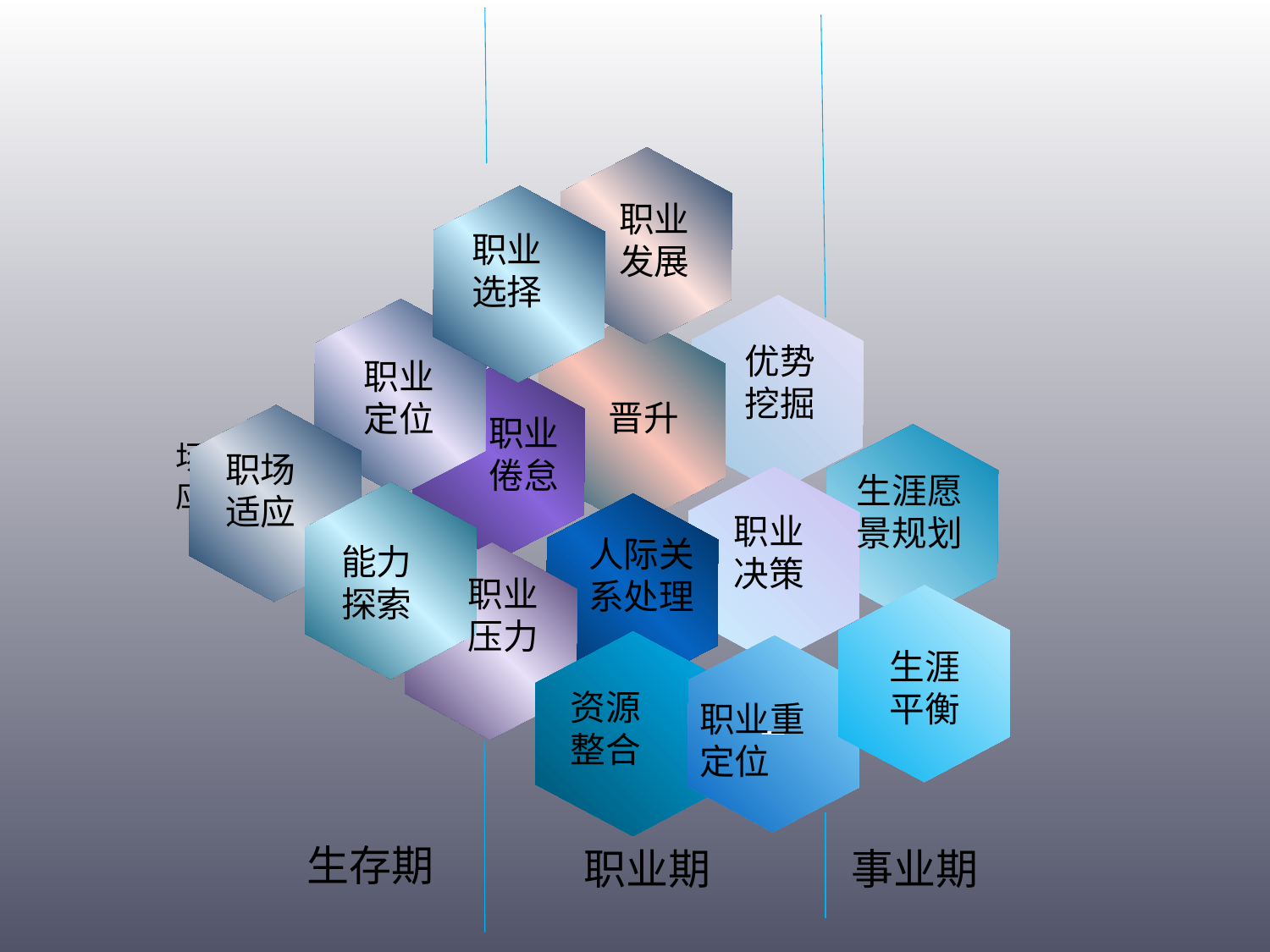

职业发展

职业
选择

优势挖掘
职业定位
晋升
职业倦怠

场适应
职场适应
生涯愿景规划

职业决策
人际关系处理
能力探索

职业压力

生涯平衡
－
资源整合
职业重定位
生存期
   职业期
事业期